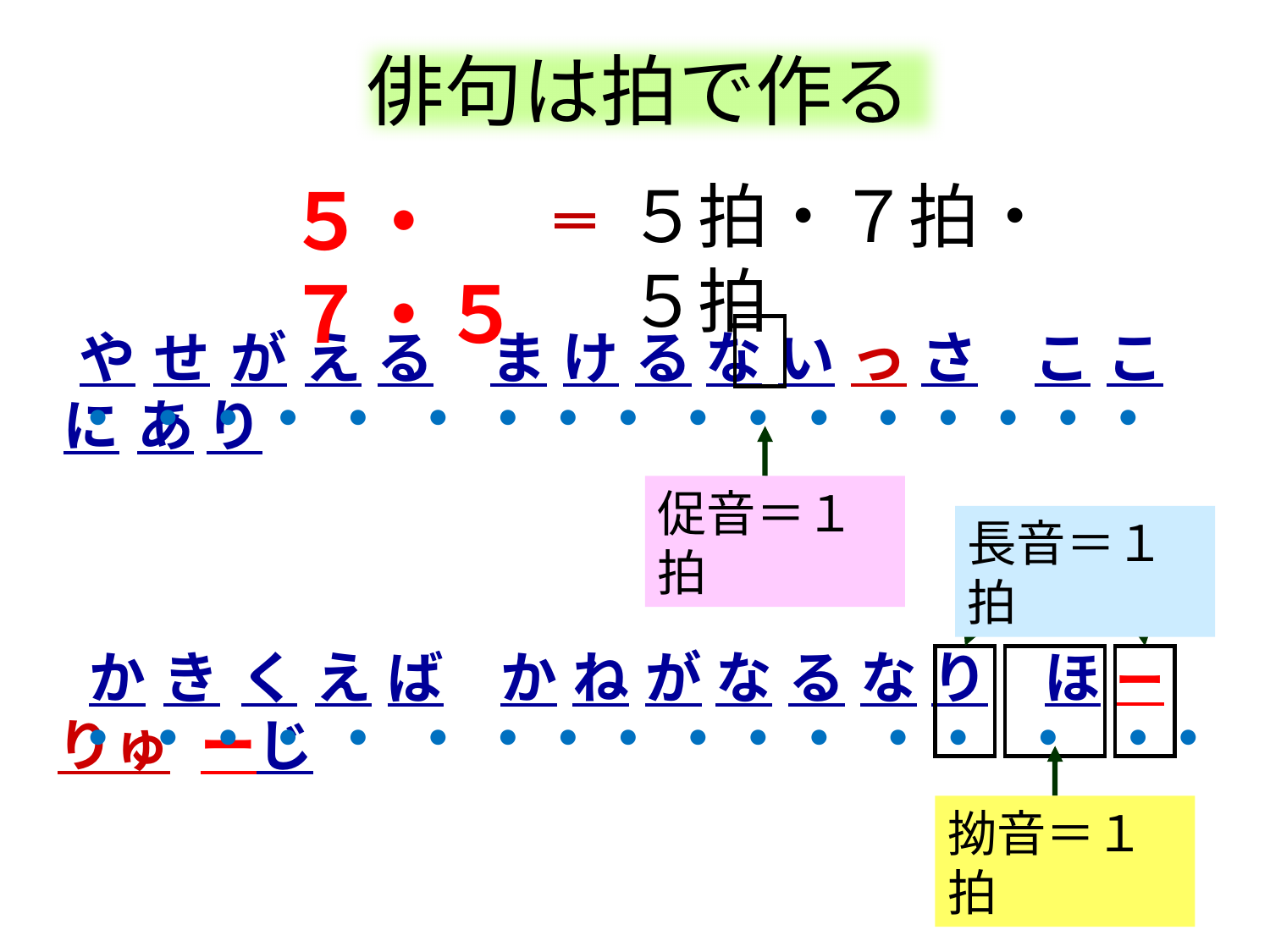

俳句は拍で作る
５・７・５
５拍・７拍・５拍
　や　せ　が　え　る　ま　け　る　な　い　っ　さ　こ　こ　に　あ　り

●
●
●
●
●
●
●
●
●
●

●
●
●
●
●
●
●

促音＝１拍
長音＝１拍

　か　き　く　え　ば　か　ね　が　な　る　な　り　ほ　ー　　りゅ　　ーじ

●
●
●
●
●
●
●
●
●
●

●
●
●
●
●
●
●

拗音＝１拍